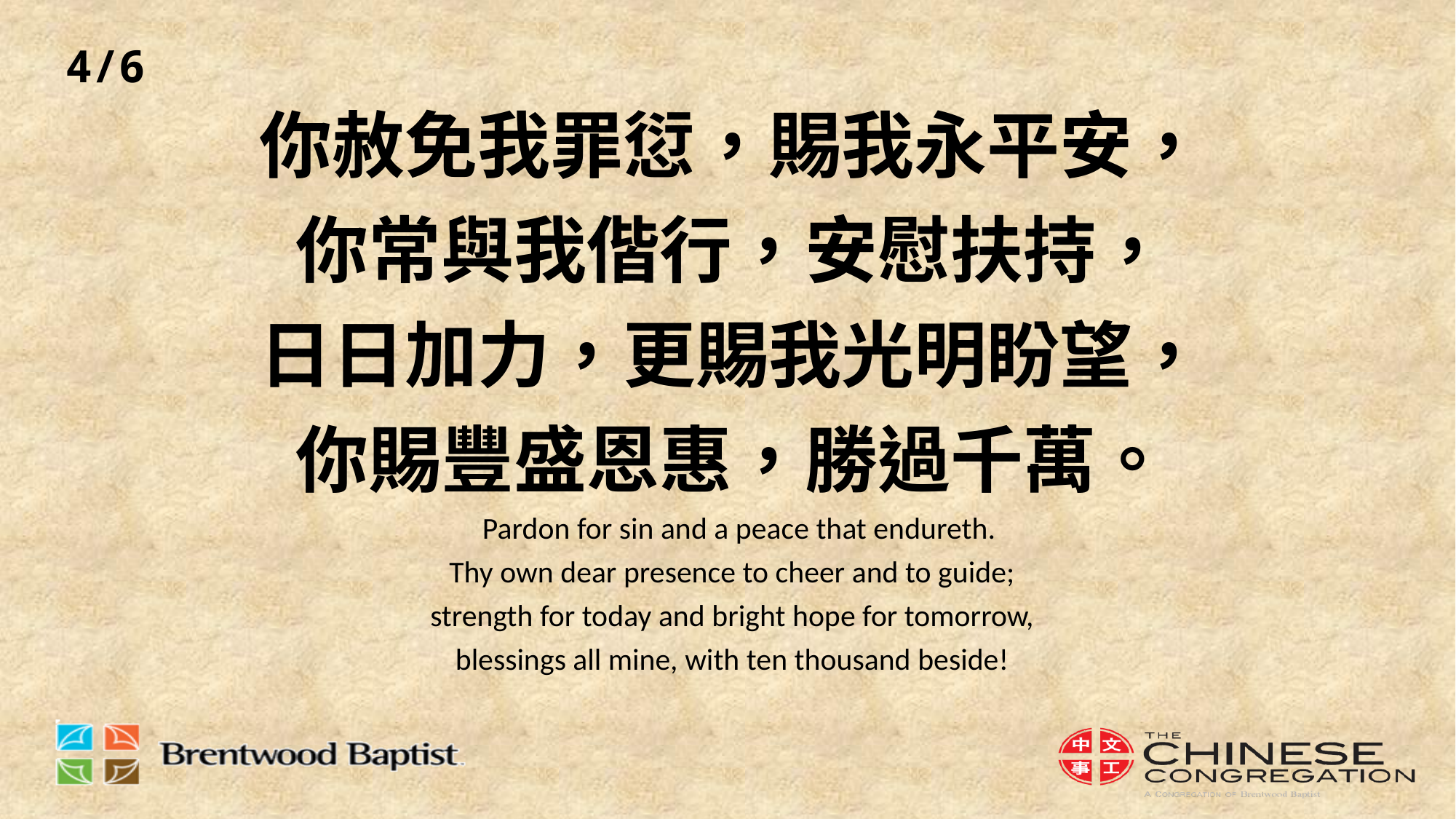

4/6
# 你赦免我罪愆，賜我永平安，你常與我偕行，安慰扶持， 日日加力，更賜我光明盼望，你賜豐盛恩惠，勝過千萬。 Pardon for sin and a peace that endureth. Thy own dear presence to cheer and to guide; strength for today and bright hope for tomorrow, blessings all mine, with ten thousand beside!